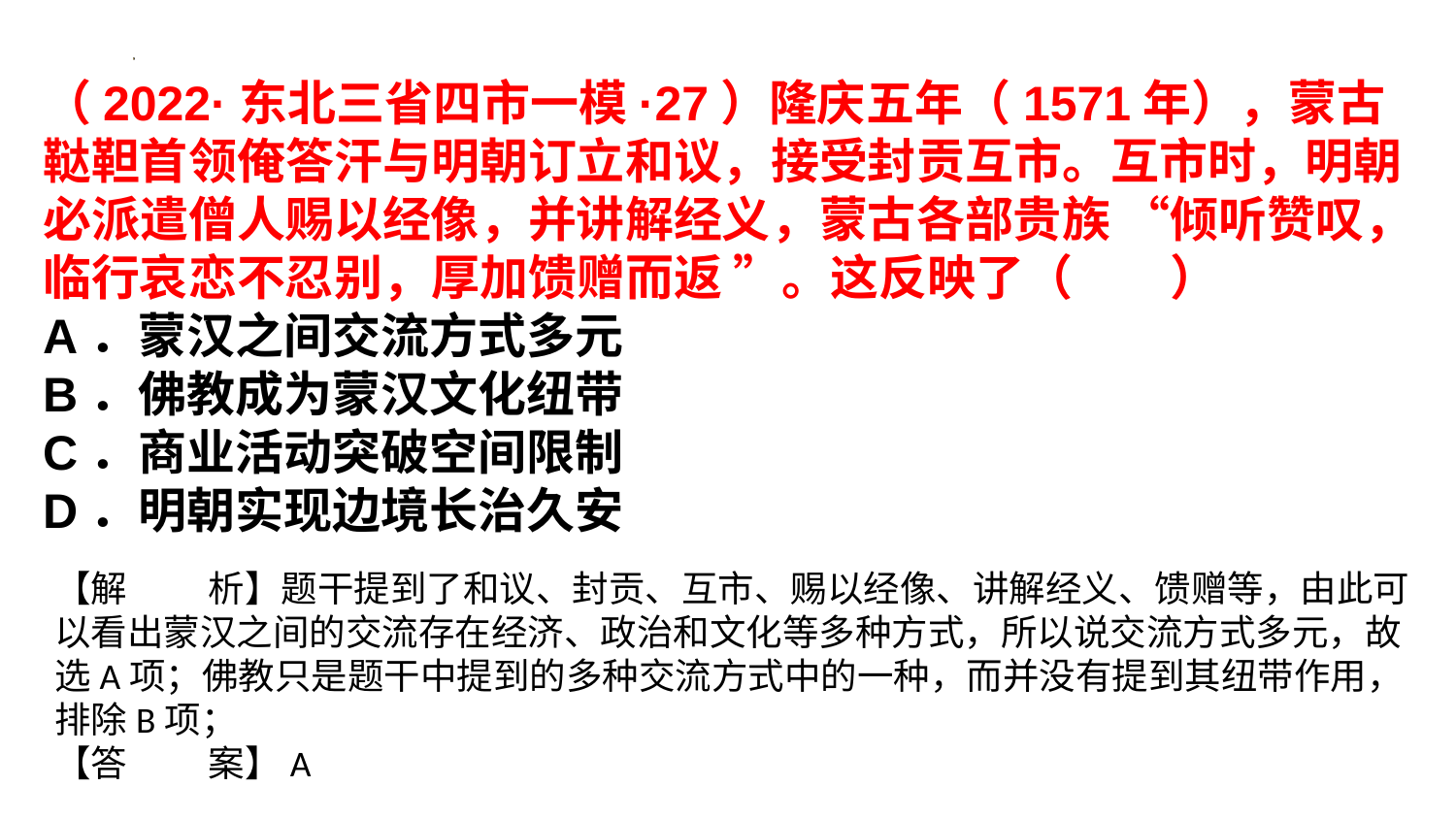

（2022·东北三省四市一模·27）隆庆五年（1571年），蒙古鞑靼首领俺答汗与明朝订立和议，接受封贡互市。互市时，明朝必派遣僧人赐以经像，并讲解经义，蒙古各部贵族 “倾听赞叹，临行哀恋不忍别，厚加馈赠而返 ”。这反映了（　　）
A．蒙汉之间交流方式多元
B．佛教成为蒙汉文化纽带
C．商业活动突破空间限制
D．明朝实现边境长治久安
【解        析】题干提到了和议、封贡、互市、赐以经像、讲解经义、馈赠等，由此可以看出蒙汉之间的交流存在经济、政治和文化等多种方式，所以说交流方式多元，故选A项；佛教只是题干中提到的多种交流方式中的一种，而并没有提到其纽带作用，排除B项；
【答        案】A